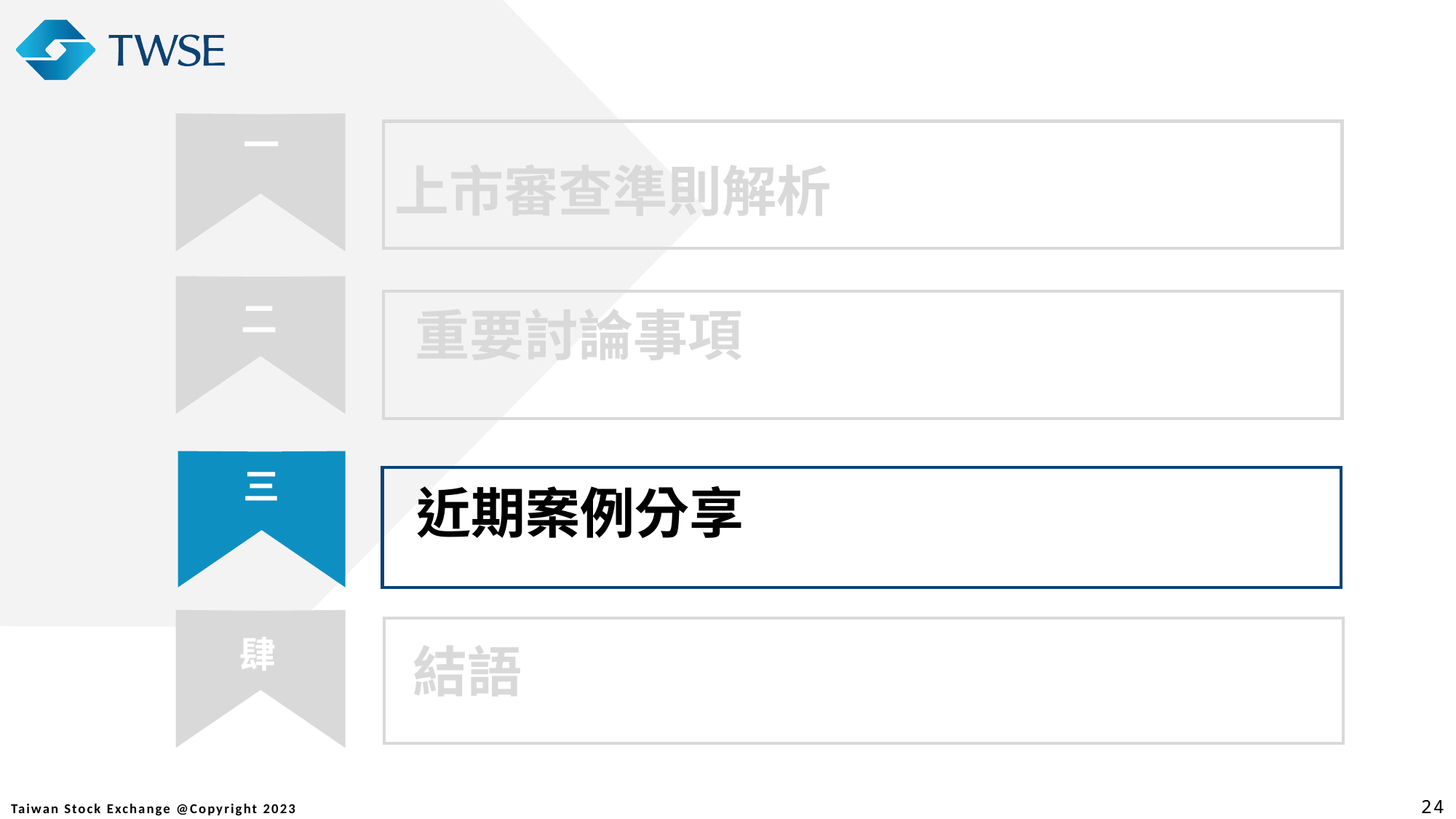

一

 近期案例分享
一
上市審查準則解析

二

 重要討論事項
三

肆

 結語

三
04
24